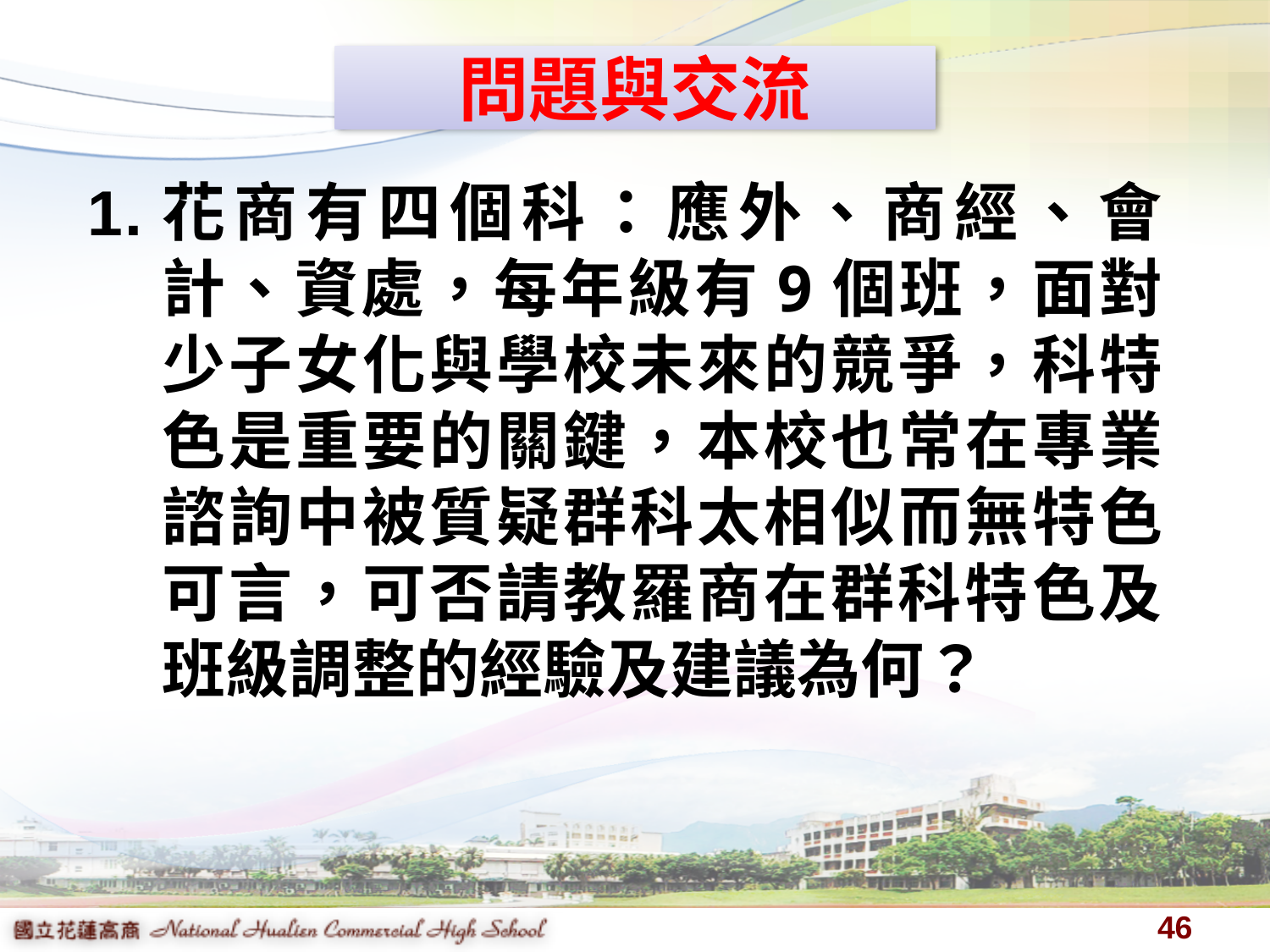

問題與交流
花商有四個科：應外、商經、會計、資處，每年級有9個班，面對少子女化與學校未來的競爭，科特色是重要的關鍵，本校也常在專業諮詢中被質疑群科太相似而無特色可言，可否請教羅商在群科特色及班級調整的經驗及建議為何？